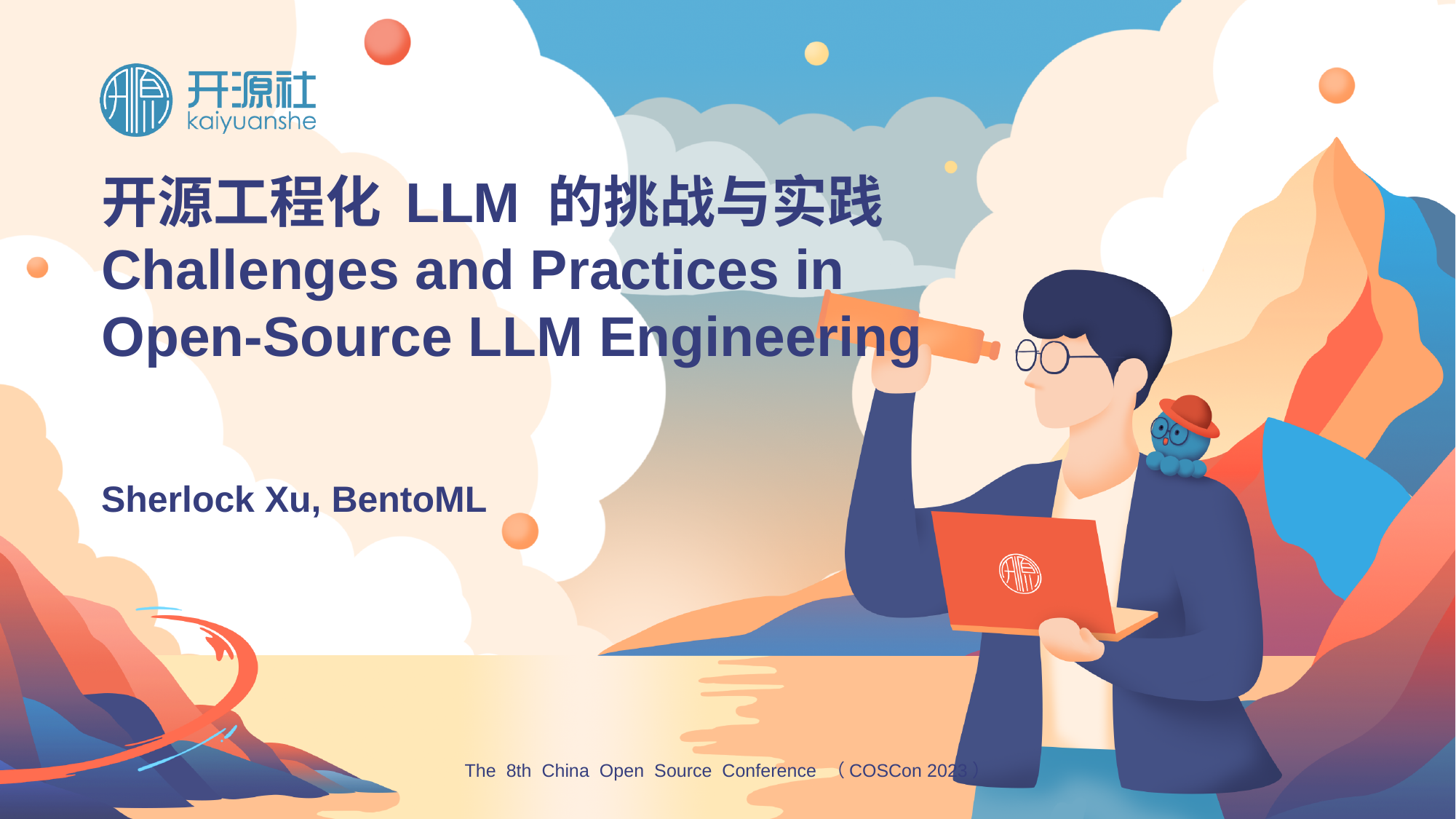

# 开源工程化 LLM 的挑战与实践 Challenges and Practices in Open-Source LLM Engineering
Sherlock Xu, BentoML